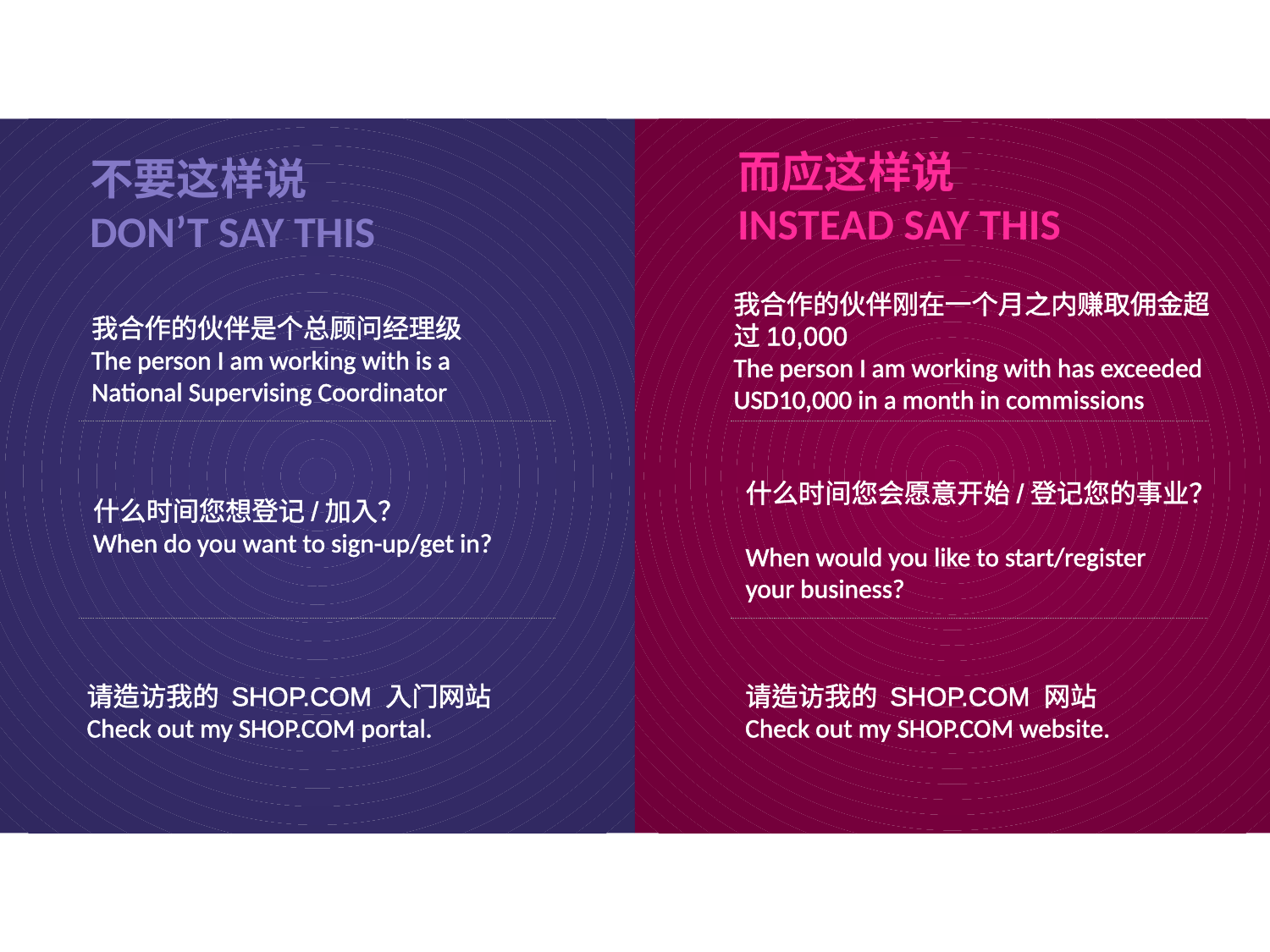

而应这样说
Instead say this
不要这样说
Don’t say this

我合作的伙伴刚在一个月之内赚取佣金超过10,000
The person I am working with has exceeded USD10,000 in a month in commissions
我合作的伙伴是个总顾问经理级
The person I am working with is a National Supervising Coordinator
什么时间您会愿意开始/登记您的事业？

When would you like to start/register your business?
什么时间您想登记/加入？
When do you want to sign-up/get in?
请造访我的 SHOP.COM 入门网站
Check out my SHOP.COM portal.
请造访我的 SHOP.COM 网站
Check out my SHOP.COM website.